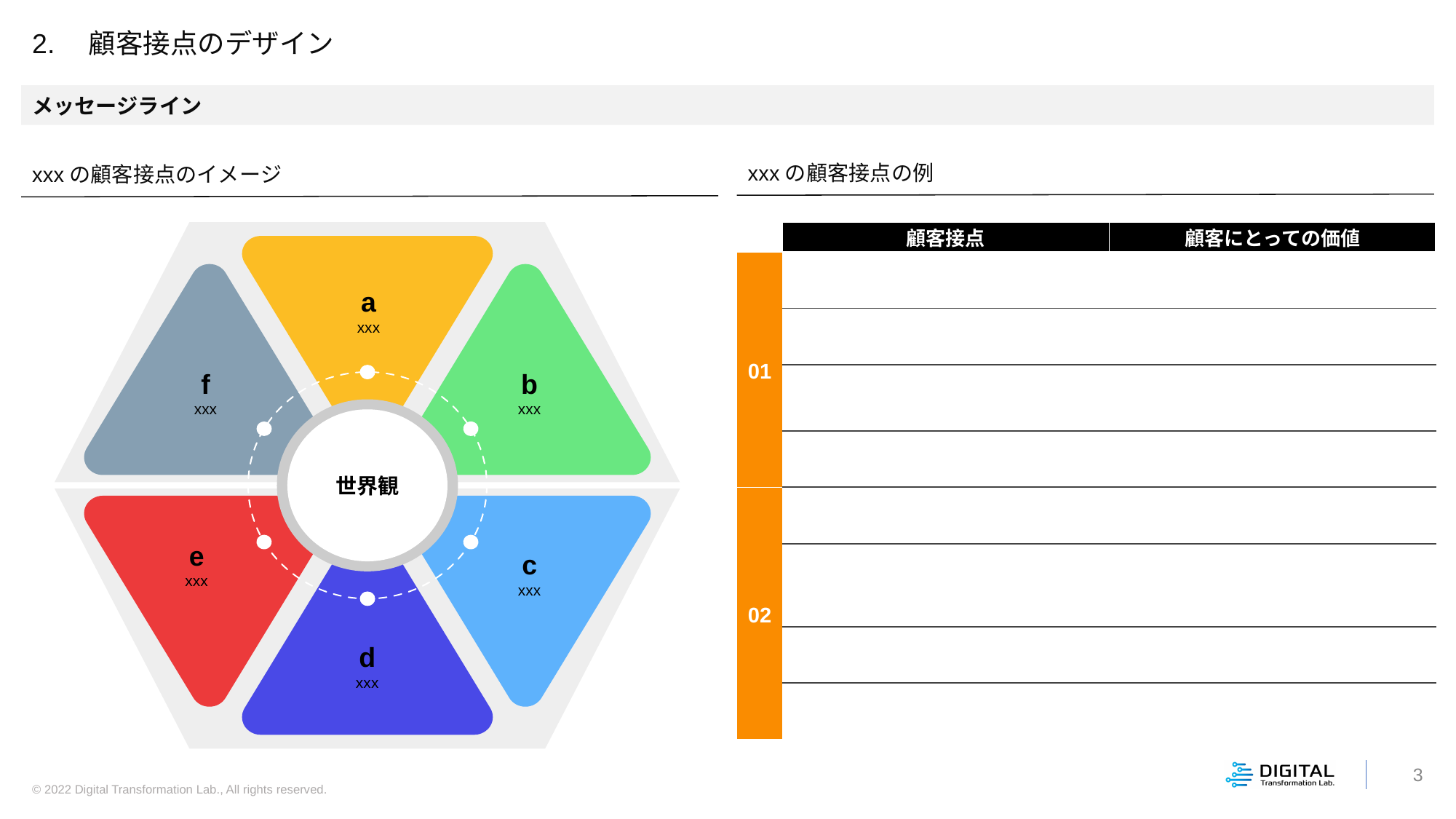

2.　顧客接点のデザイン
メッセージライン
xxxの顧客接点の例
xxxの顧客接点のイメージ

|  | 顧客接点 | 顧客にとっての価値 |
| --- | --- | --- |
| 01 |  |  |
|  |  |  |
|  |  |  |
|  |  |  |
| 02 |  |  |
|  |  |  |
|  |  |  |
|  |  |  |

世界観

a
xxx
f
xxx
b
xxx

e
xxx
c
xxx
d
xxx
3